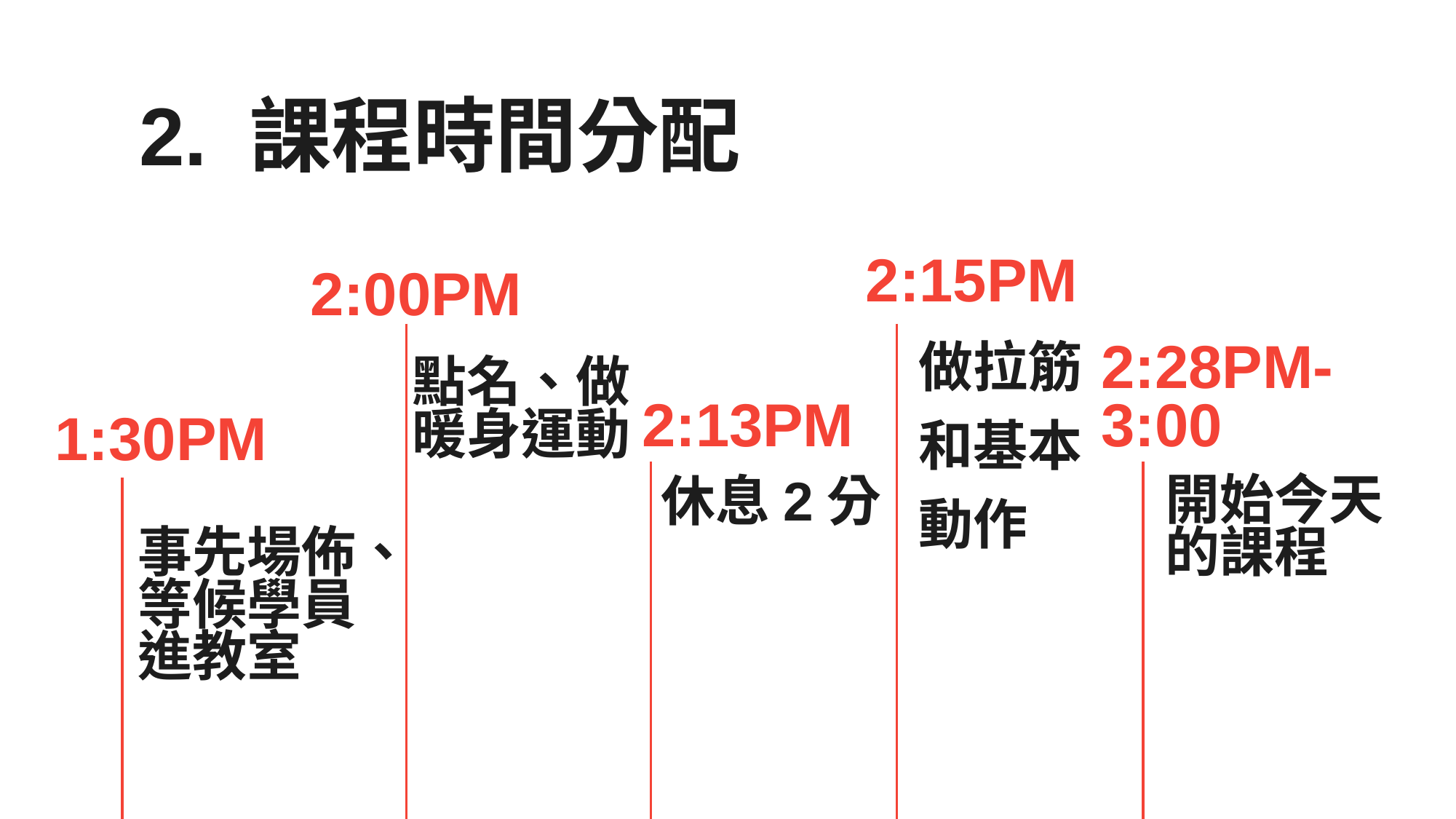

2. 課程時間分配
2:15PM
2:00PM
做拉筋和基本動作
點名、做暖身運動
2:13PM
2:28PM-3:00
1:30PM
開始今天的課程
休息2分
事先場佈、等候學員進教室